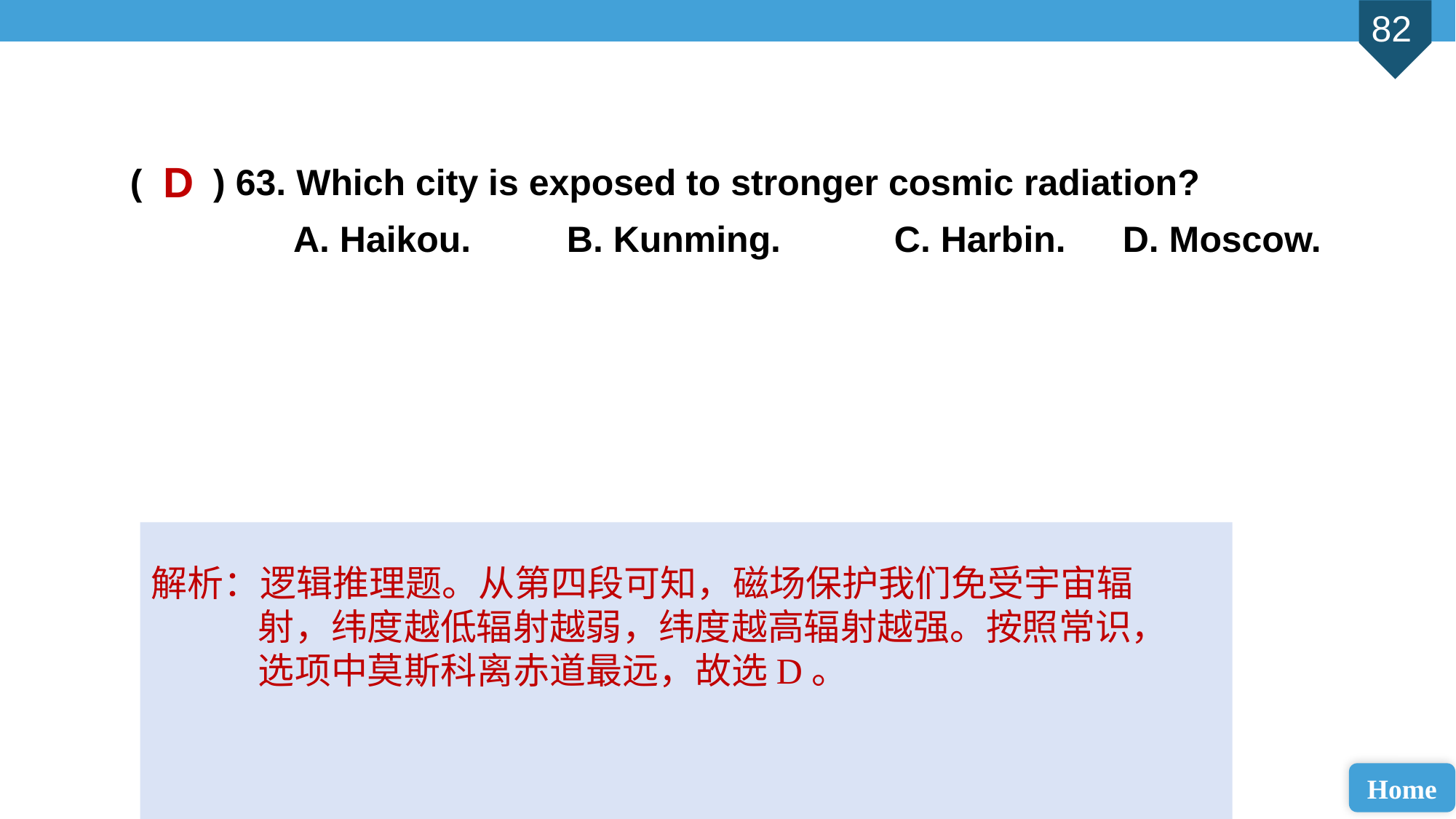

(       ) 63. Which city is exposed to stronger cosmic radiation?
                A. Haikou. 	B. Kunming. 	C. Harbin.	 D. Moscow.
D

解析：逻辑推理题。从第四段可知，磁场保护我们免受宇宙辐射，纬度越低辐射越弱，纬度越高辐射越强。按照常识，选项中莫斯科离赤道最远，故选D。